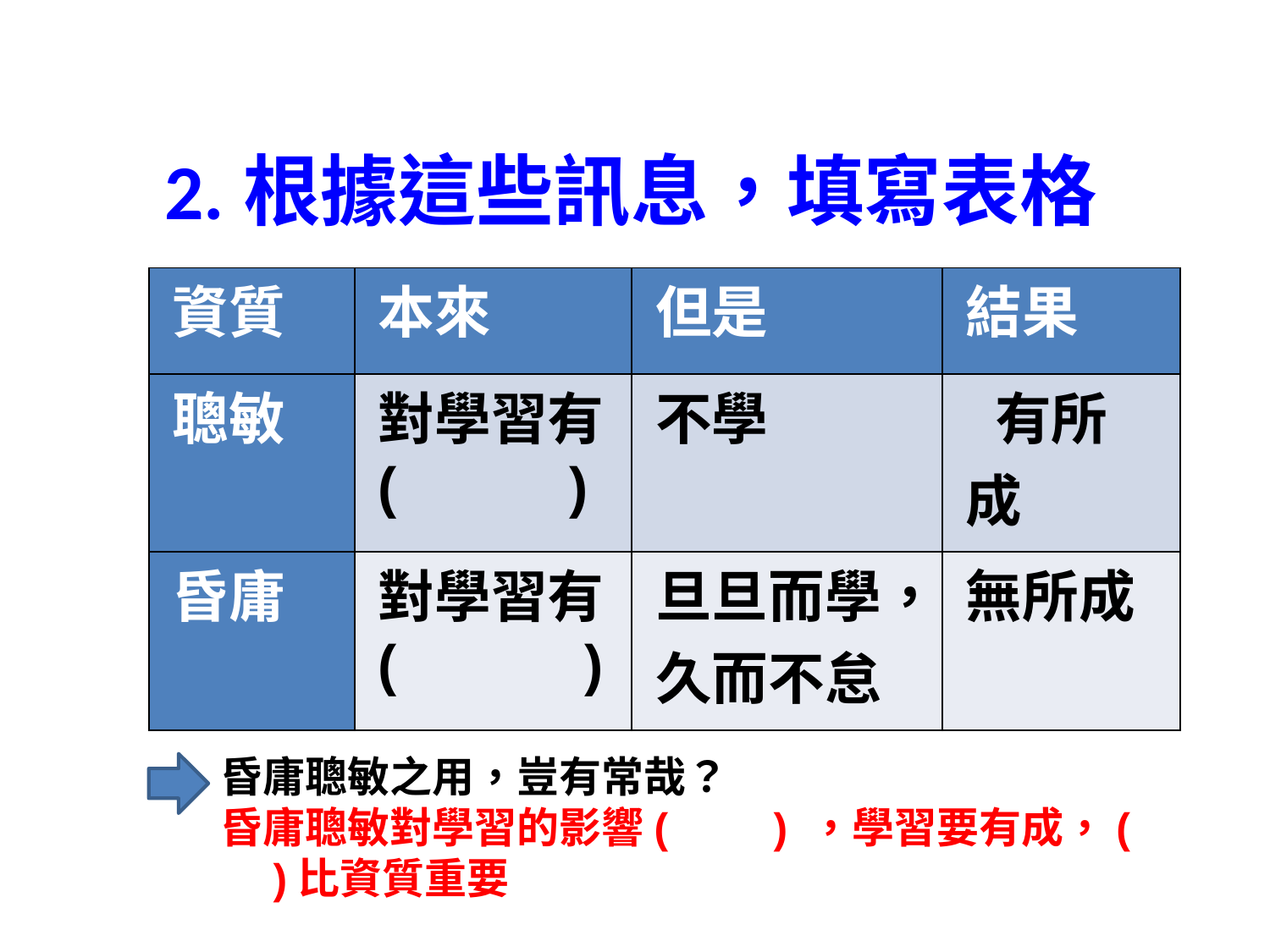

# 2.根據這些訊息，填寫表格
| 資質 | 本來 | 但是 | 結果 |
| --- | --- | --- | --- |
| 聰敏 | 對學習有 ( ) | 不學 | 有所成 |
| 昏庸 | 對學習有 ( ) | 旦旦而學，久而不怠 | 無所成 |
昏庸聰敏之用，豈有常哉？
昏庸聰敏對學習的影響(有限) ，學習要有成，(努力)比資質重要